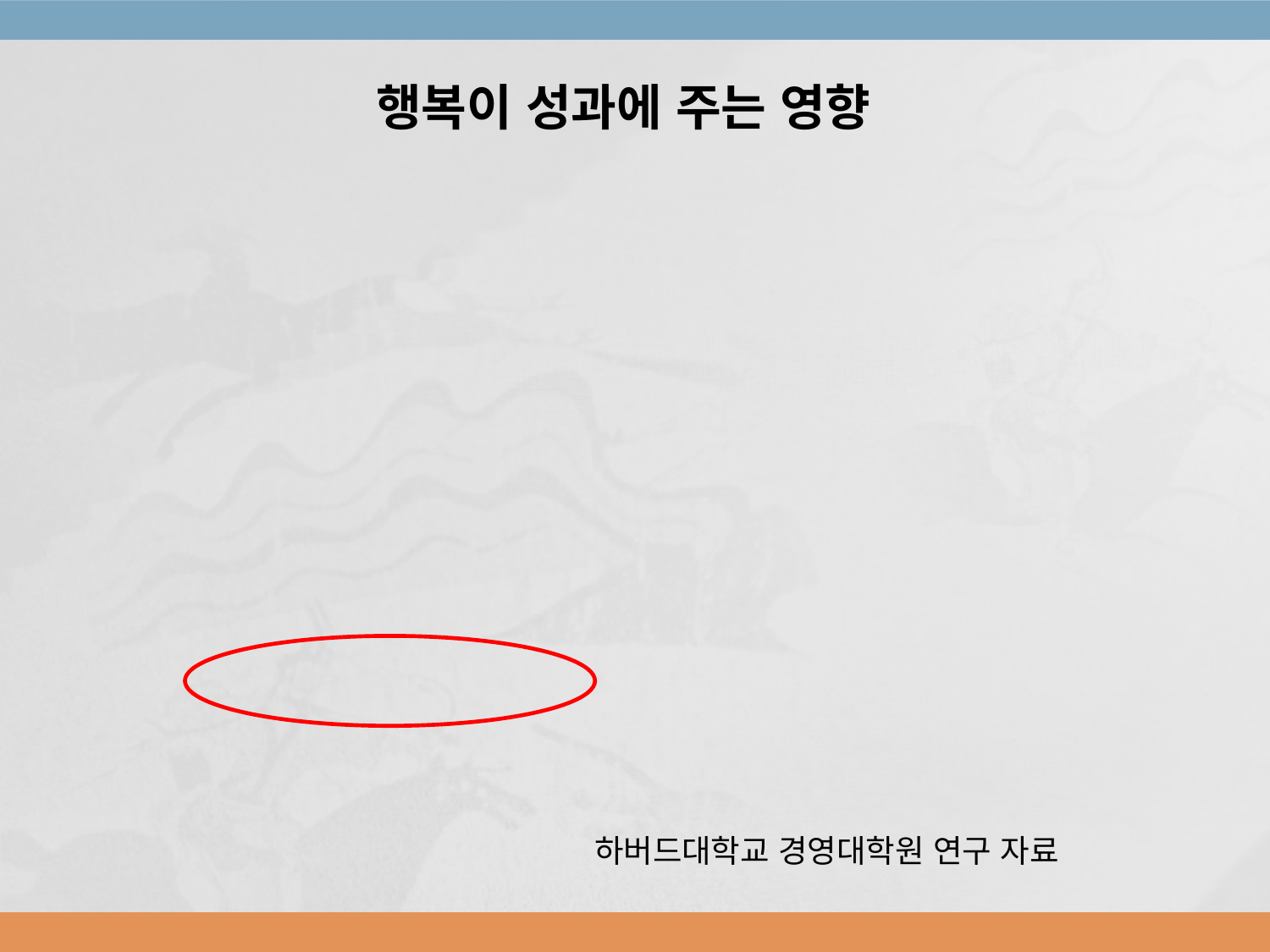

행복이 성과에 주는 영향

하버드대학교 경영대학원 연구 자료